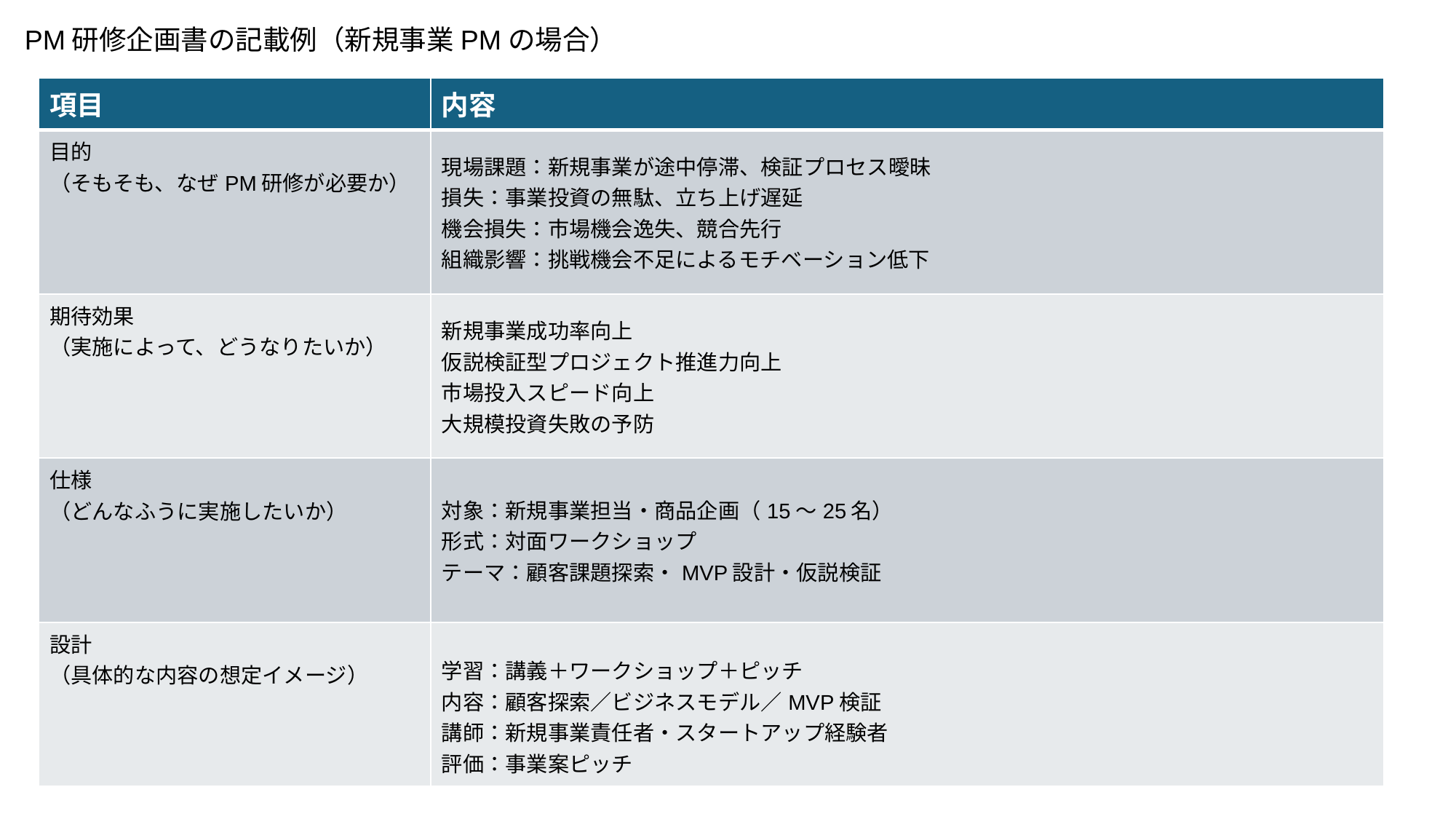

PM研修企画書の記載例（新規事業PMの場合）
| 項目 | 内容 |
| --- | --- |
| 目的 （そもそも、なぜPM研修が必要か） | 現場課題：新規事業が途中停滞、検証プロセス曖昧 損失：事業投資の無駄、立ち上げ遅延 機会損失：市場機会逸失、競合先行 組織影響：挑戦機会不足によるモチベーション低下 |
| 期待効果 （実施によって、どうなりたいか） | 新規事業成功率向上 仮説検証型プロジェクト推進力向上 市場投入スピード向上 大規模投資失敗の予防 |
| 仕様 （どんなふうに実施したいか） | 対象：新規事業担当・商品企画（15〜25名） 形式：対面ワークショップ テーマ：顧客課題探索・MVP設計・仮説検証 |
| 設計 （具体的な内容の想定イメージ） | 学習：講義＋ワークショップ＋ピッチ 内容：顧客探索／ビジネスモデル／MVP検証 講師：新規事業責任者・スタートアップ経験者 評価：事業案ピッチ |